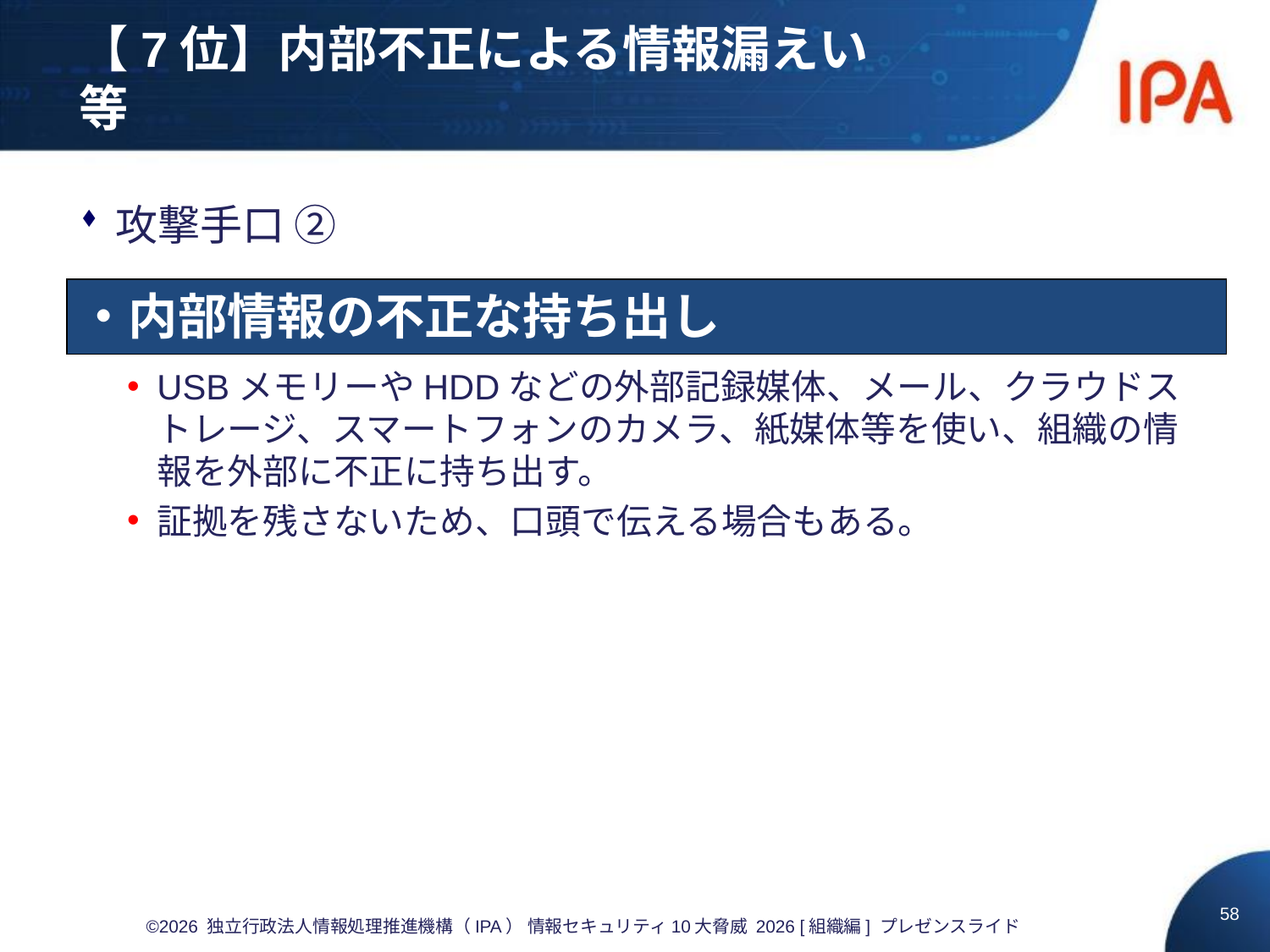

# 【7位】内部不正による情報漏えい等
攻撃手口 ②

USBメモリーやHDDなどの外部記録媒体、メール、クラウドストレージ、スマートフォンのカメラ、紙媒体等を使い、組織の情報を外部に不正に持ち出す。
証拠を残さないため、口頭で伝える場合もある。
・内部情報の不正な持ち出し
58
©2026 独立行政法人情報処理推進機構（IPA） 情報セキュリティ10大脅威 2026 [組織編] プレゼンスライド